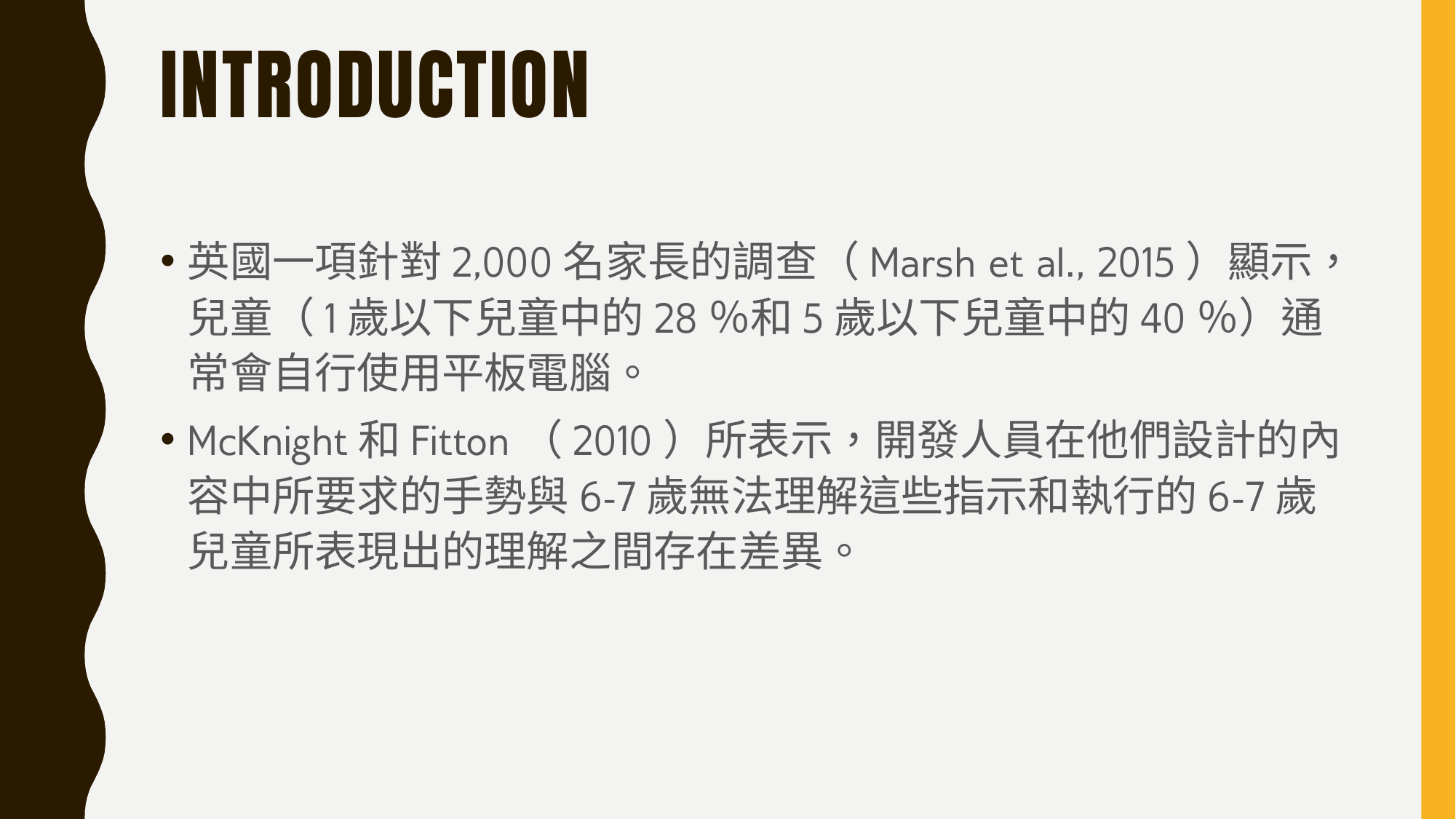

# Introduction
英國一項針對2,000名家長的調查（Marsh et al., 2015）顯示，兒童（1歲以下兒童中的28％和5歲以下兒童中的40％）通常會自行使用平板電腦。
McKnight和Fitton（2010）所表示，開發人員在他們設計的內容中所要求的手勢與6-7歲無法理解這些指示和執行的6-7歲兒童所表現出的理解之間存在差異。